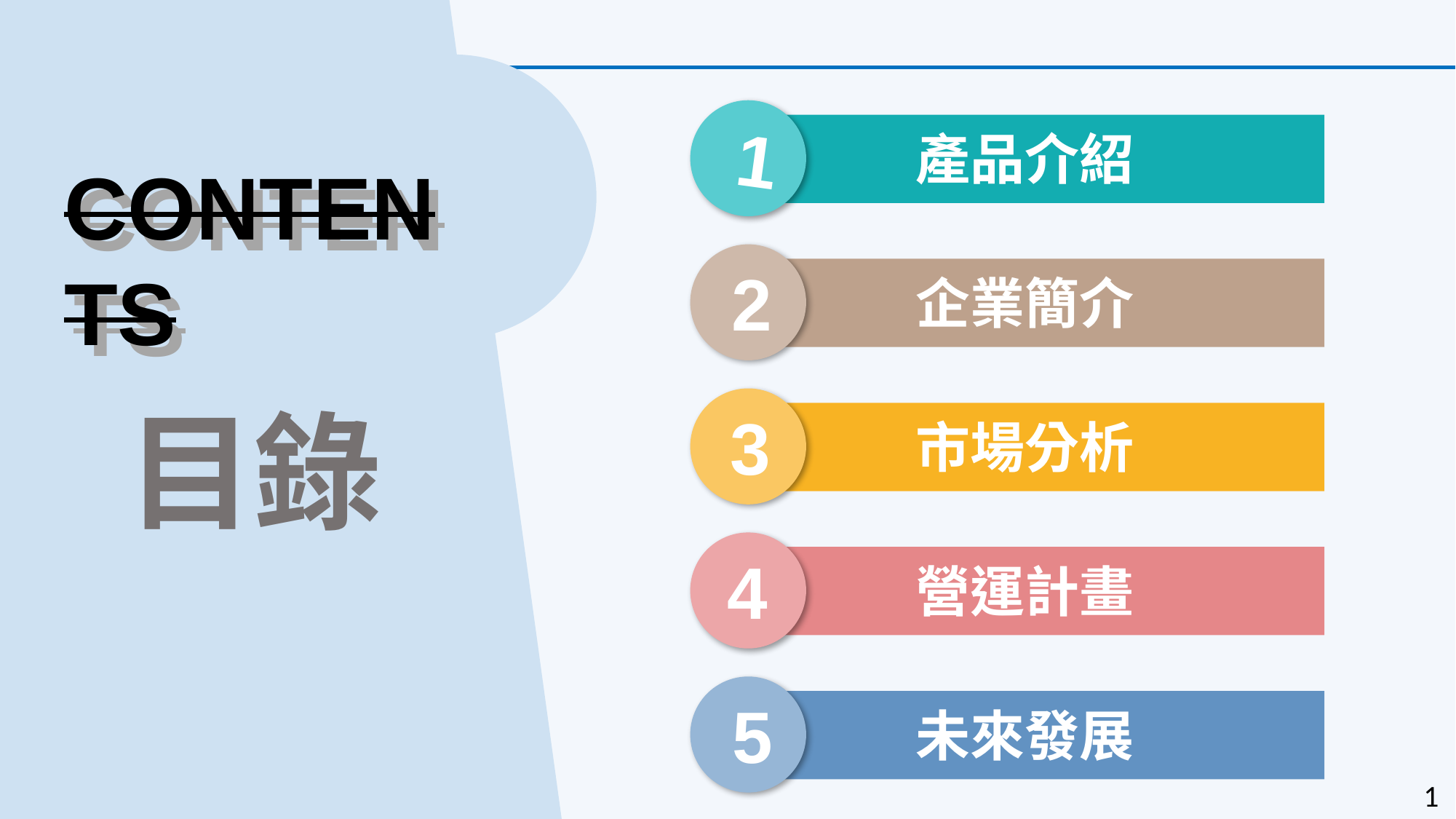

1

產品介紹

CONTENTS
CONTENTS

2

企業簡介
目錄

3

市場分析

4

營運計畫

5

未來發展
1